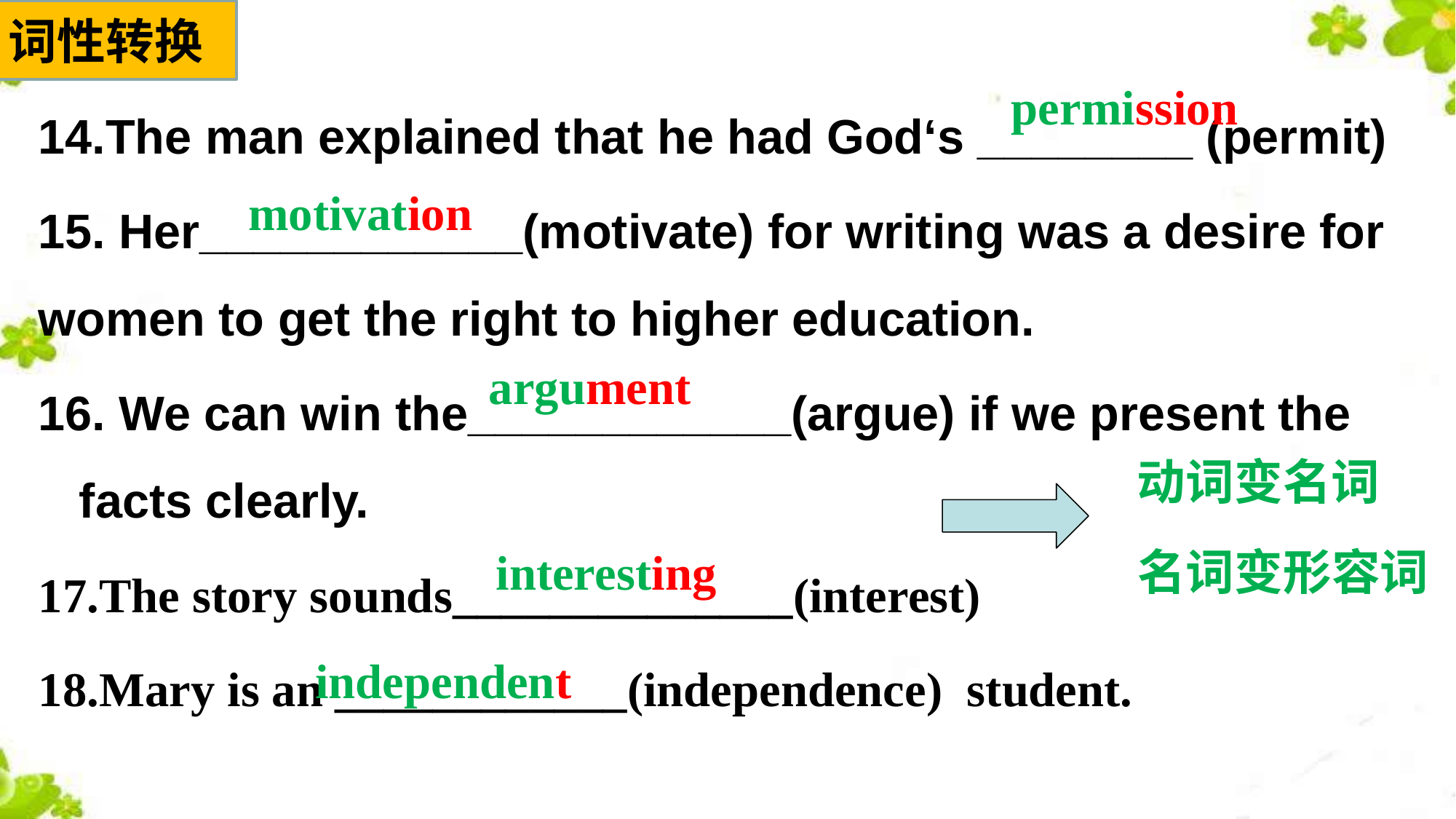

词性转换
14.The man explained that he had God‘s ________ (permit)
15. Her____________(motivate) for writing was a desire for women to get the right to higher education.
16. We can win the____________(argue) if we present the facts clearly.
17.The story sounds______________(interest)
18.Mary is an ____________(independence)  student.

permission
motivation
argument
动词变名词

名词变形容词
interesting
independent